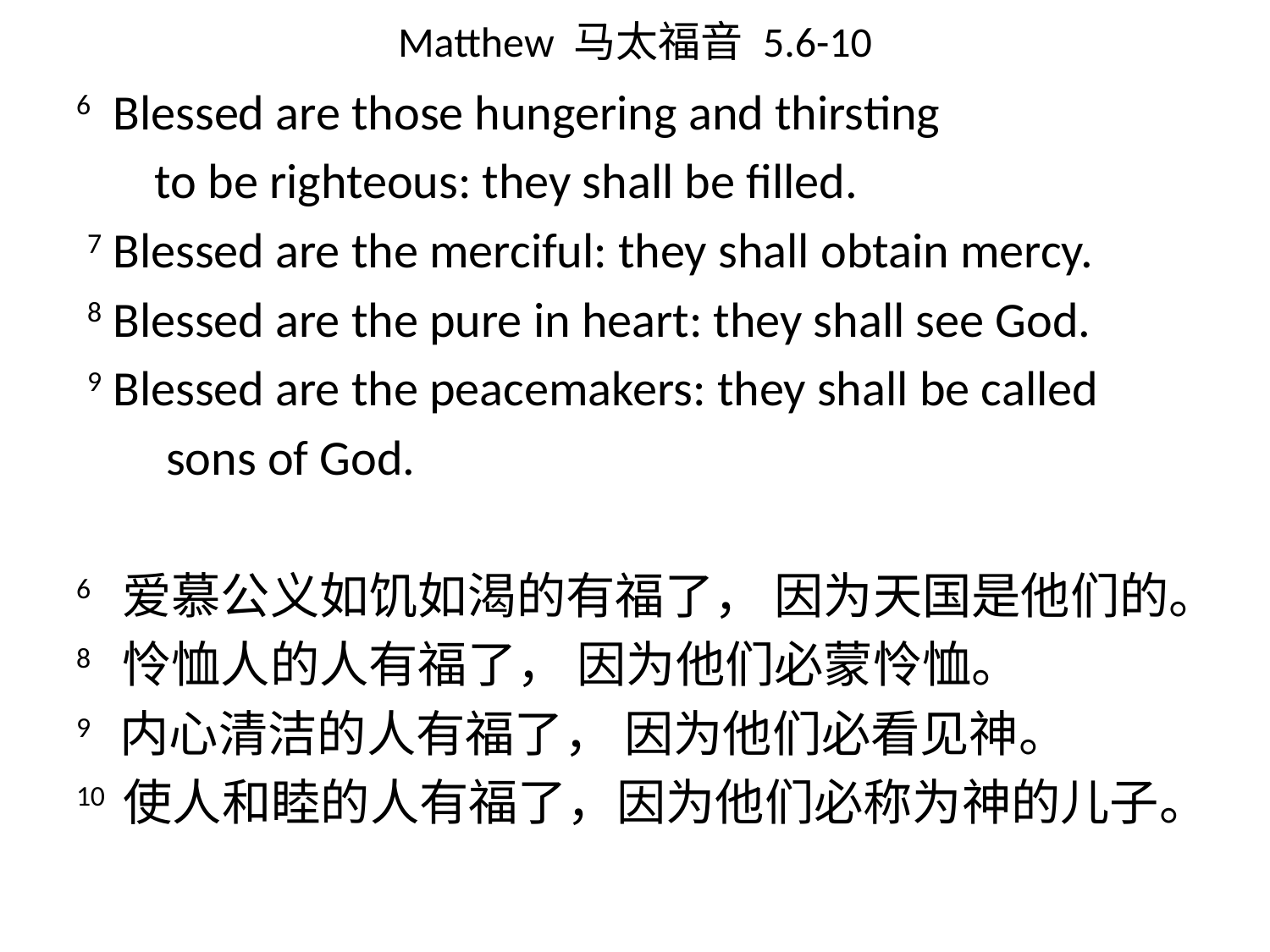

# Matthew 马太福音 5.6-10
6  Blessed are those hungering and thirsting
       to be righteous: they shall be filled.
 7 Blessed are the merciful: they shall obtain mercy.
 8 Blessed are the pure in heart: they shall see God.
 9 Blessed are the peacemakers: they shall be called
        sons of God.

6   爱慕公义如饥如渴的有福了， 因为天国是他们的。
8   怜恤人的人有福了， 因为他们必蒙怜恤。
9  内心清洁的人有福了， 因为他们必看见神。
10 使人和睦的人有福了，因为他们必称为神的儿子。